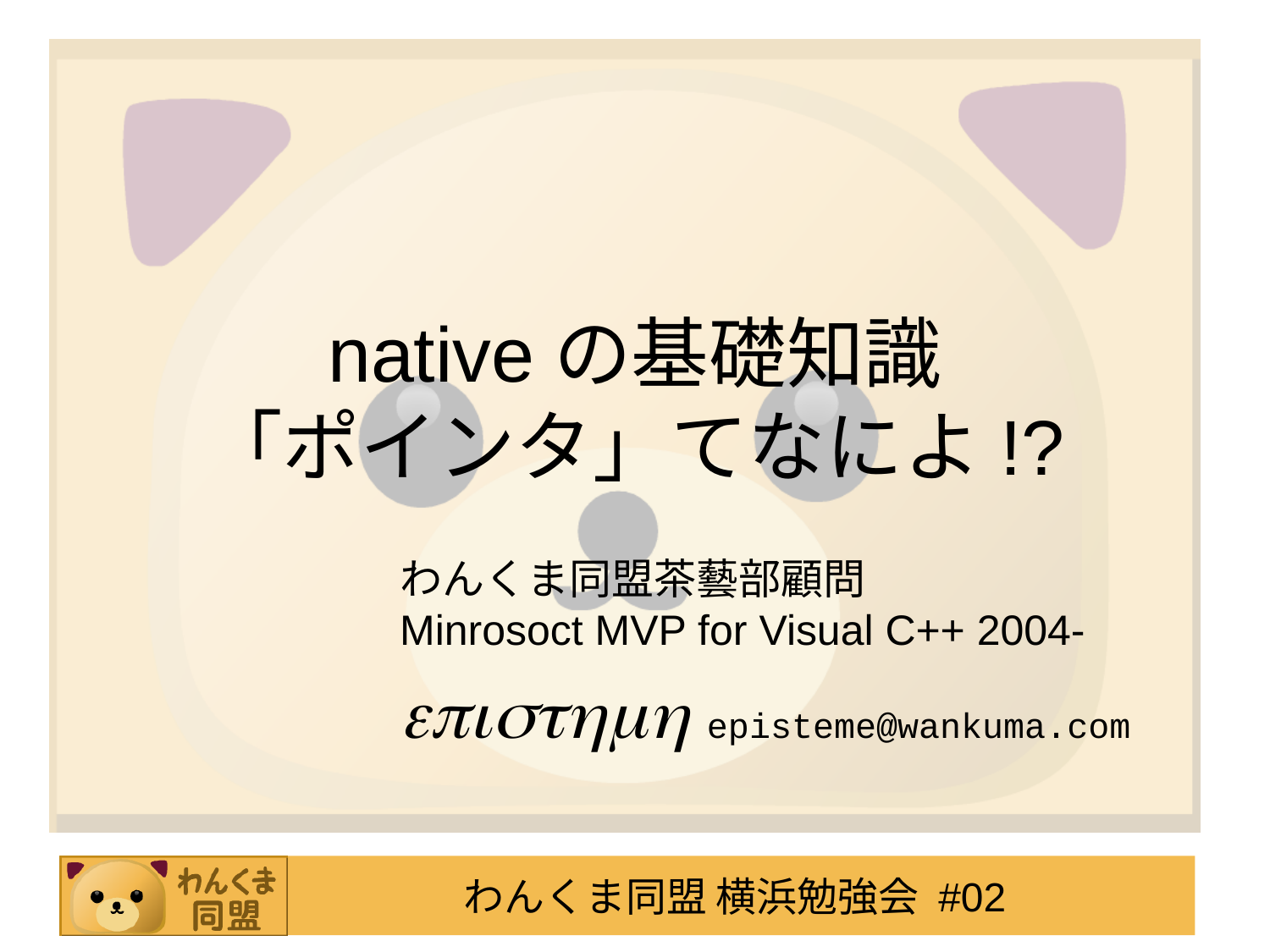

# nativeの基礎知識 「ポインタ」てなによ!?
わんくま同盟茶藝部顧問
Minrosoct MVP for Visual C++ 2004-
επιστημη episteme@wankuma.com